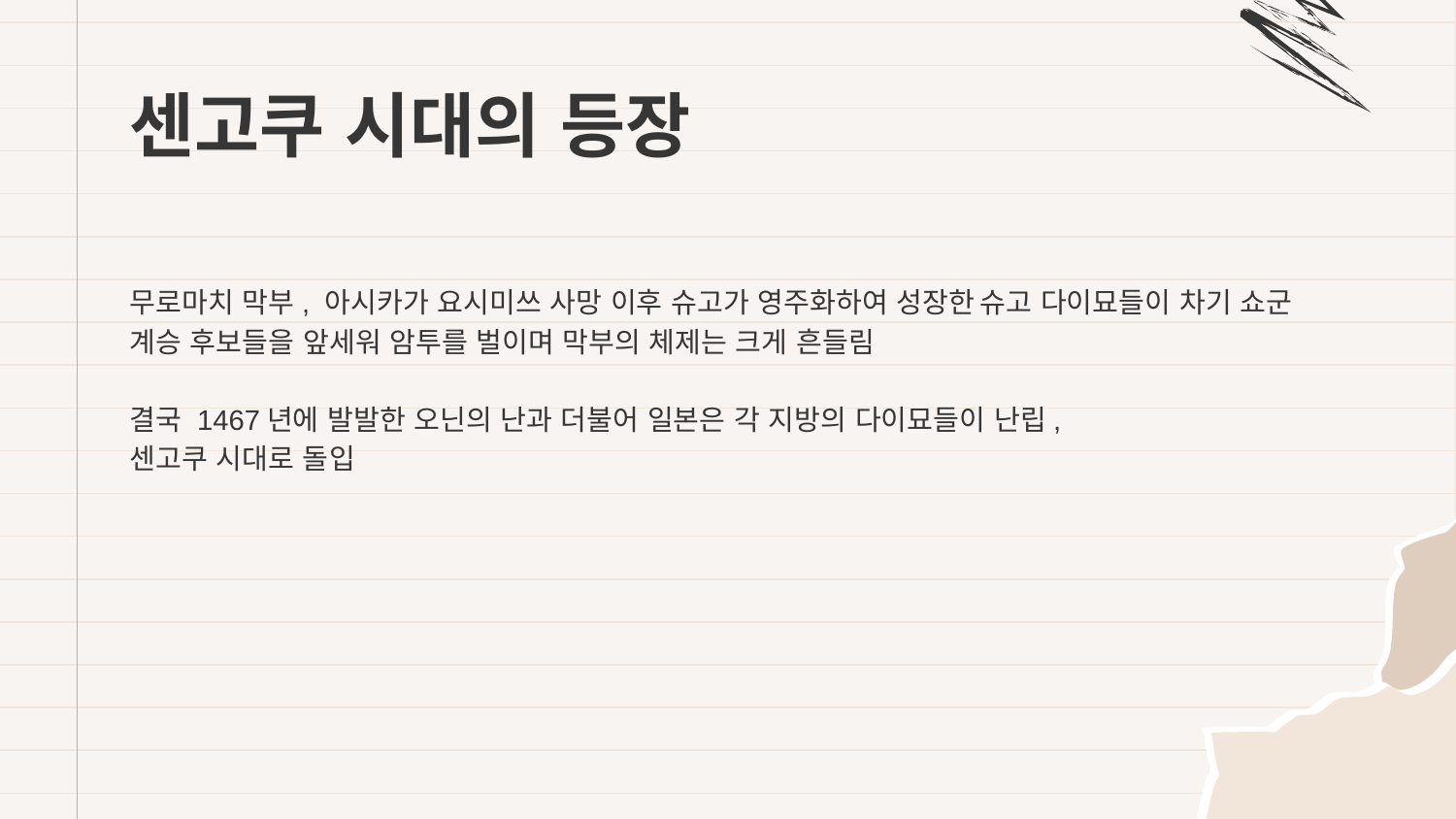

# 센고쿠 시대의 등장
무로마치 막부, 아시카가 요시미쓰 사망 이후 슈고가 영주화하여 성장한 슈고 다이묘들이 차기 쇼군 계승 후보들을 앞세워 암투를 벌이며 막부의 체제는 크게 흔들림

결국 1467년에 발발한 오닌의 난과 더불어 일본은 각 지방의 다이묘들이 난립,
센고쿠 시대로 돌입